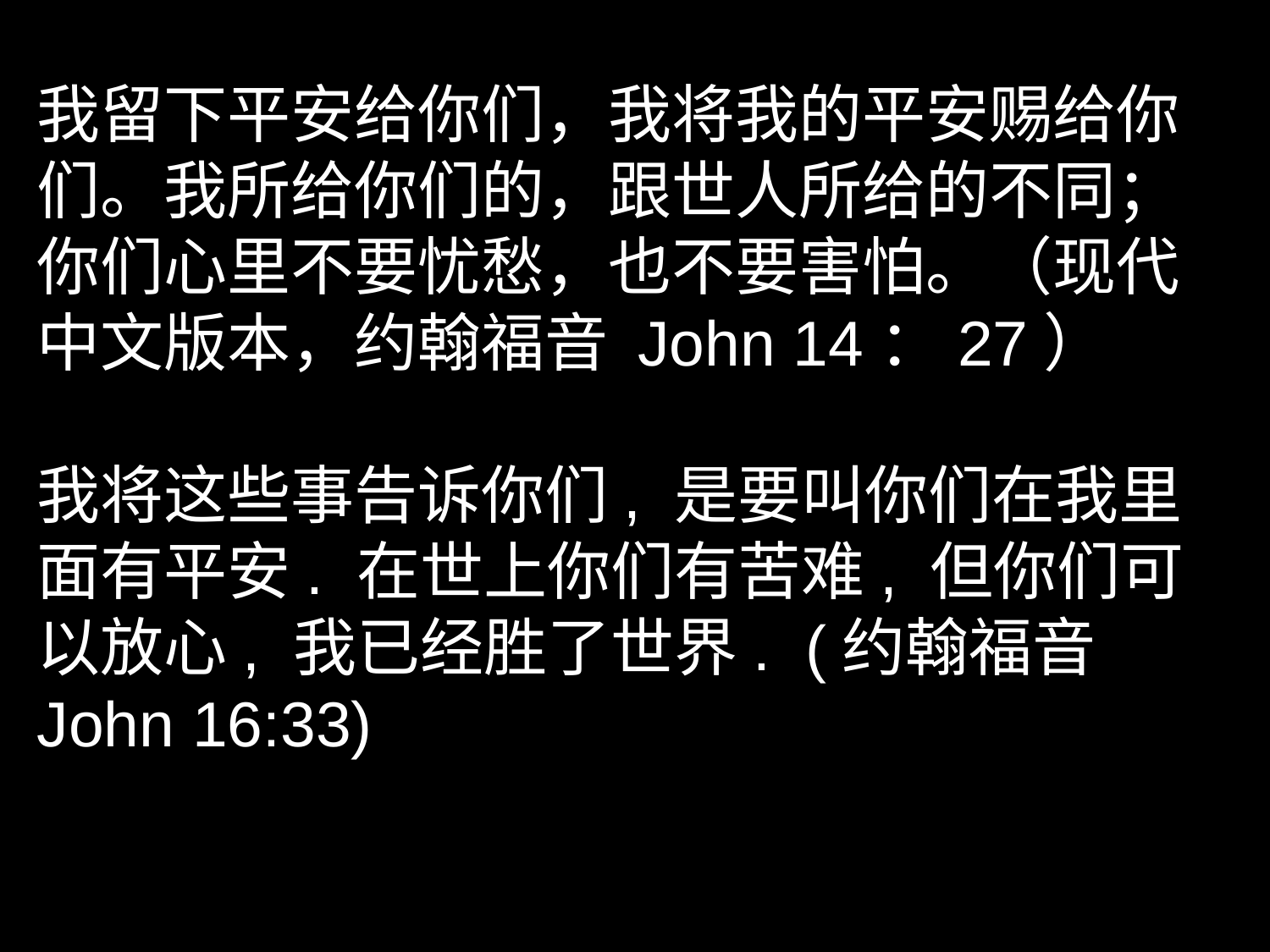

我留下平安给你们，我将我的平安赐给你们。我所给你们的，跟世人所给的不同；你们心里不要忧愁，也不要害怕。（现代中文版本，约翰福音 John 14：27）

我将这些事告诉你们, 是要叫你们在我里面有平安. 在世上你们有苦难, 但你们可以放心, 我已经胜了世界.  (约翰福音 John 16:33)